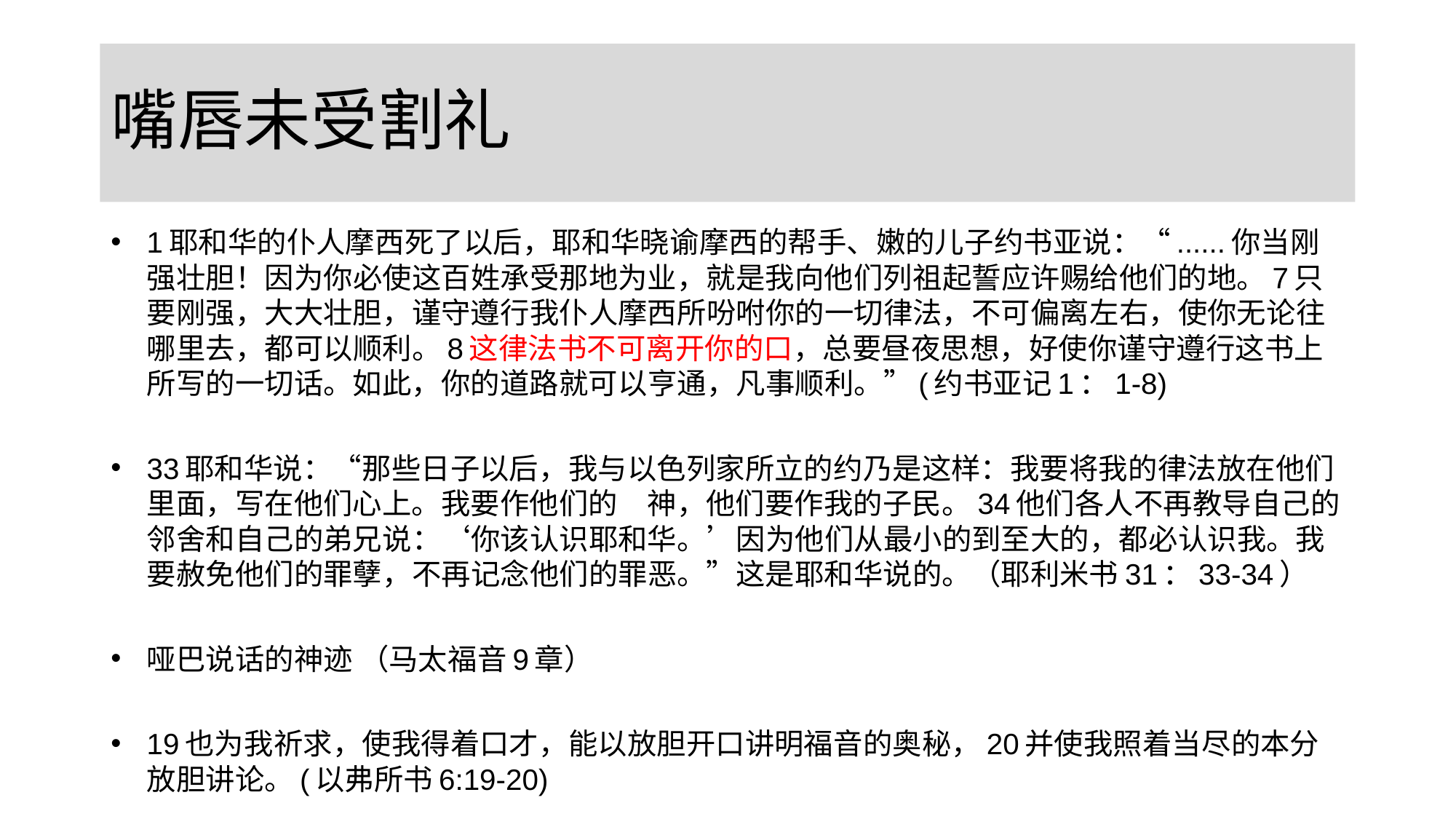

# 嘴唇未受割礼
1耶和华的仆人摩西死了以后，耶和华晓谕摩西的帮手、嫩的儿子约书亚说：“......你当刚强壮胆！因为你必使这百姓承受那地为业，就是我向他们列祖起誓应许赐给他们的地。7只要刚强，大大壮胆，谨守遵行我仆人摩西所吩咐你的一切律法，不可偏离左右，使你无论往哪里去，都可以顺利。8这律法书不可离开你的口，总要昼夜思想，好使你谨守遵行这书上所写的一切话。如此，你的道路就可以亨通，凡事顺利。”(约书亚记1：1-8)

33耶和华说：“那些日子以后，我与以色列家所立的约乃是这样：我要将我的律法放在他们里面，写在他们心上。我要作他们的　神，他们要作我的子民。34他们各人不再教导自己的邻舍和自己的弟兄说：‘你该认识耶和华。’因为他们从最小的到至大的，都必认识我。我要赦免他们的罪孽，不再记念他们的罪恶。”这是耶和华说的。（耶利米书31：33-34）

哑巴说话的神迹 （马太福音9章）

19也为我祈求，使我得着口才，能以放胆开口讲明福音的奥秘，20并使我照着当尽的本分放胆讲论。(以弗所书6:19-20)